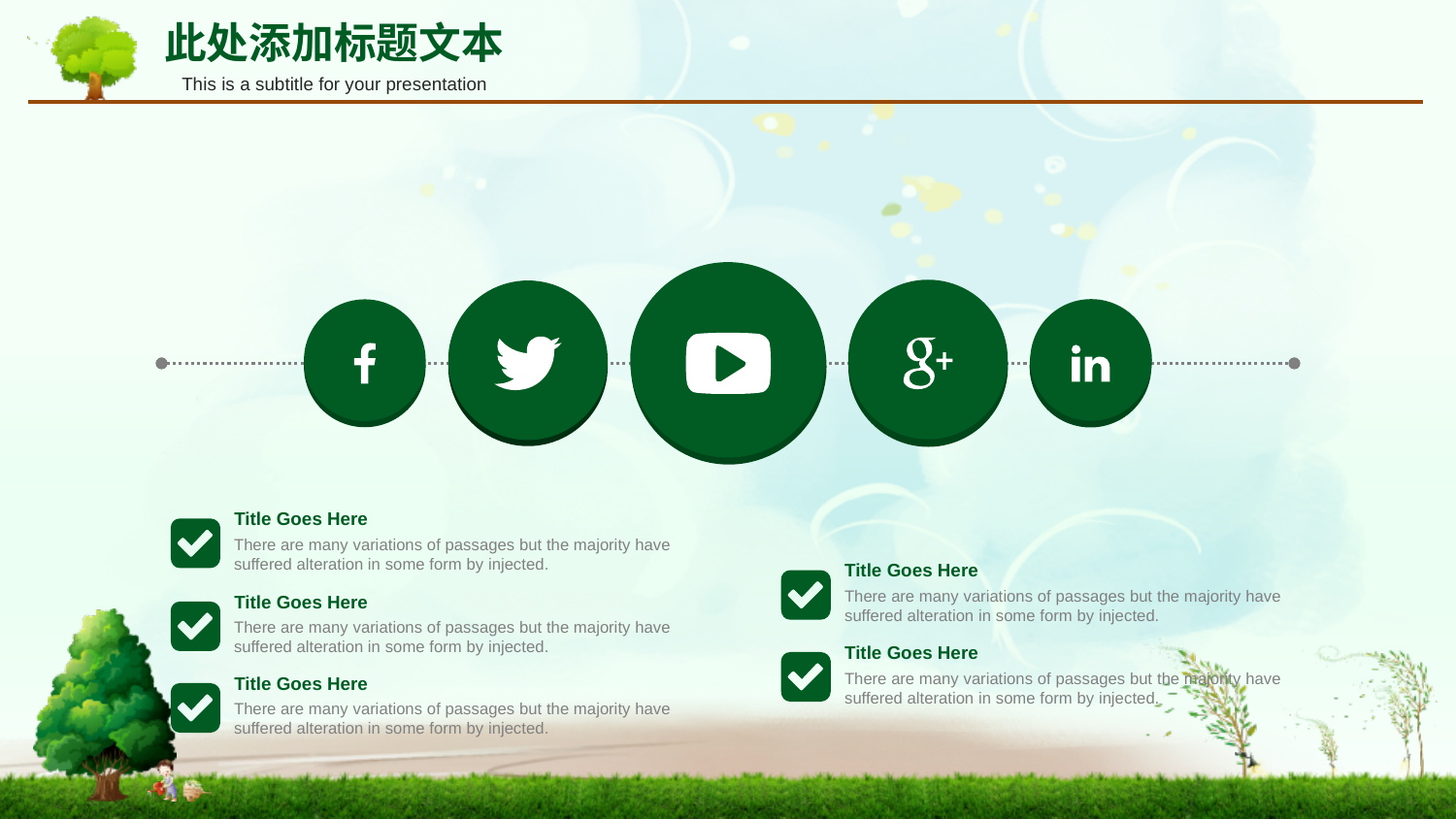

此处添加标题文本
This is a subtitle for your presentation

Title Goes Here
There are many variations of passages but the majority have  suffered alteration in some form by injected.

Title Goes Here
There are many variations of passages but the majority have  suffered alteration in some form by injected.

Title Goes Here
There are many variations of passages but the majority have  suffered alteration in some form by injected.

Title Goes Here
There are many variations of passages but the majority have  suffered alteration in some form by injected.

Title Goes Here
There are many variations of passages but the majority have  suffered alteration in some form by injected.